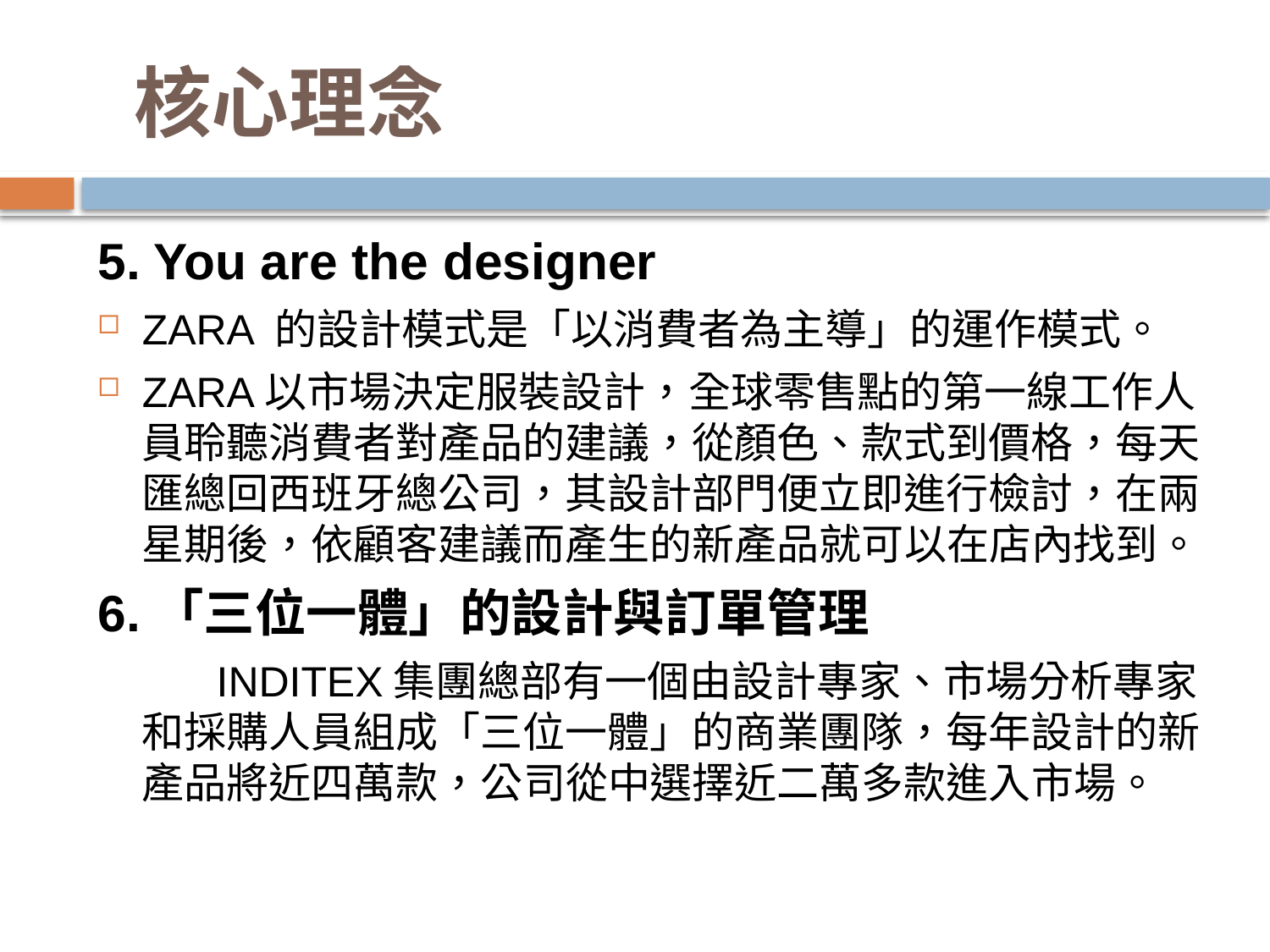

# 核心理念
5. You are the designer
ZARA 的設計模式是「以消費者為主導」的運作模式。
ZARA以市場決定服裝設計，全球零售點的第一線工作人員聆聽消費者對產品的建議，從顏色、款式到價格，每天匯總回西班牙總公司，其設計部門便立即進行檢討，在兩星期後，依顧客建議而產生的新產品就可以在店內找到。
6.「三位一體」的設計與訂單管理
          INDITEX集團總部有一個由設計專家、市場分析專家和採購人員組成「三位一體」的商業團隊，每年設計的新產品將近四萬款，公司從中選擇近二萬多款進入市場。